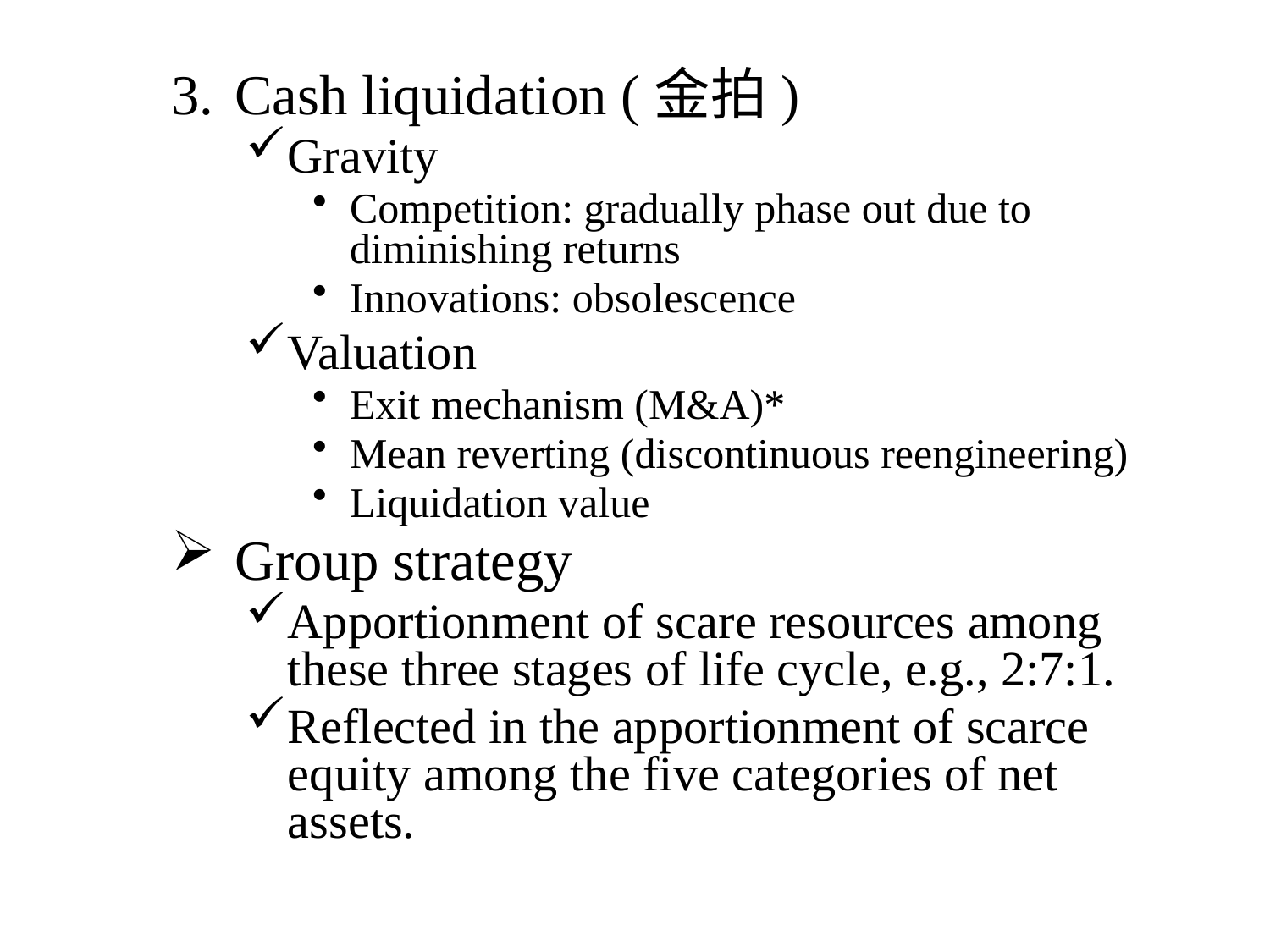

Cash liquidation (金拍)
Gravity
Competition: gradually phase out due to diminishing returns
Innovations: obsolescence
Valuation
Exit mechanism (M&A)*
Mean reverting (discontinuous reengineering)
Liquidation value
Group strategy
Apportionment of scare resources among these three stages of life cycle, e.g., 2:7:1.
Reflected in the apportionment of scarce equity among the five categories of net assets.